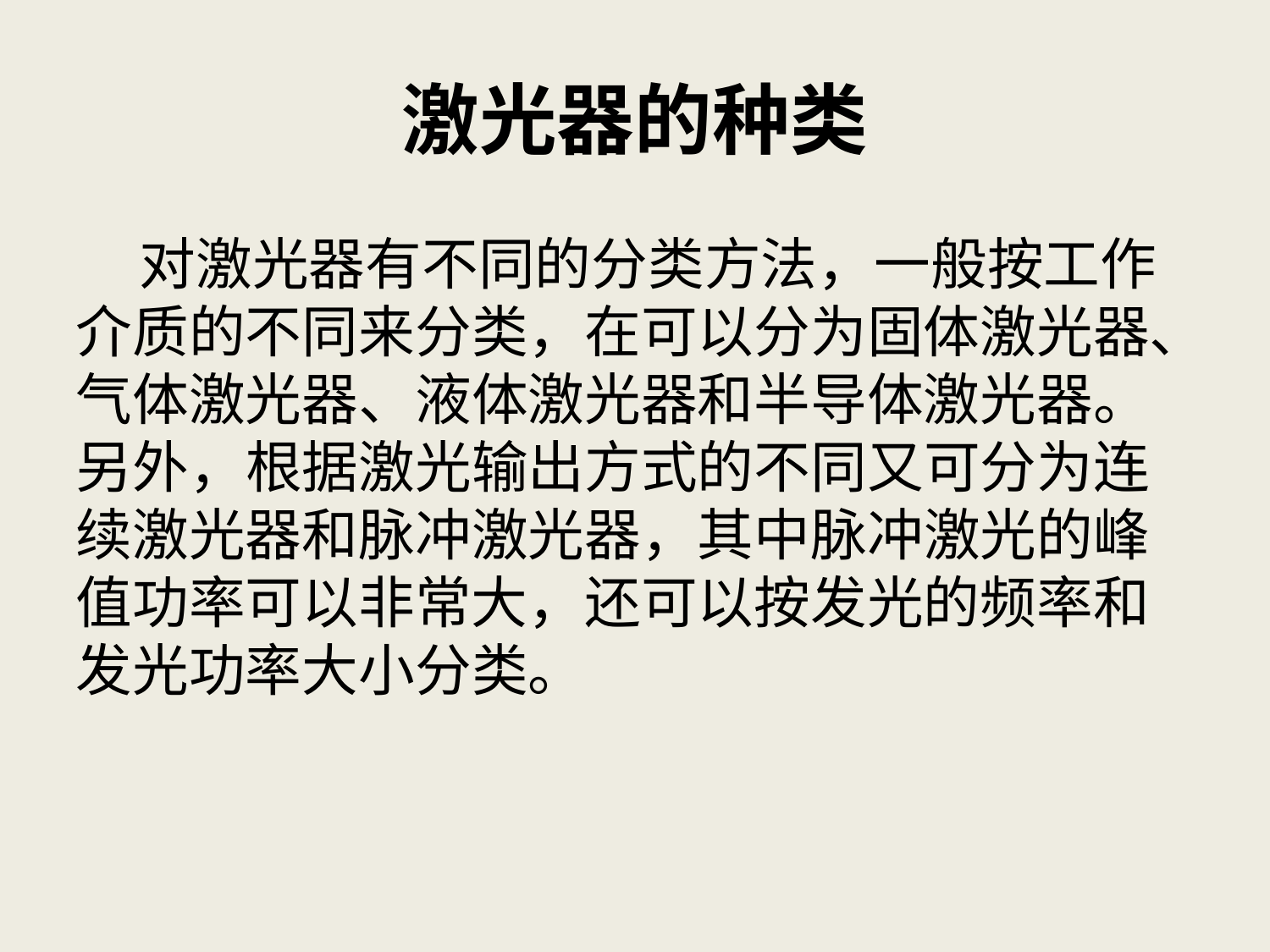

激光器的种类
对激光器有不同的分类方法，一般按工作介质的不同来分类，在可以分为固体激光器、气体激光器、液体激光器和半导体激光器。另外，根据激光输出方式的不同又可分为连续激光器和脉冲激光器，其中脉冲激光的峰值功率可以非常大，还可以按发光的频率和发光功率大小分类。